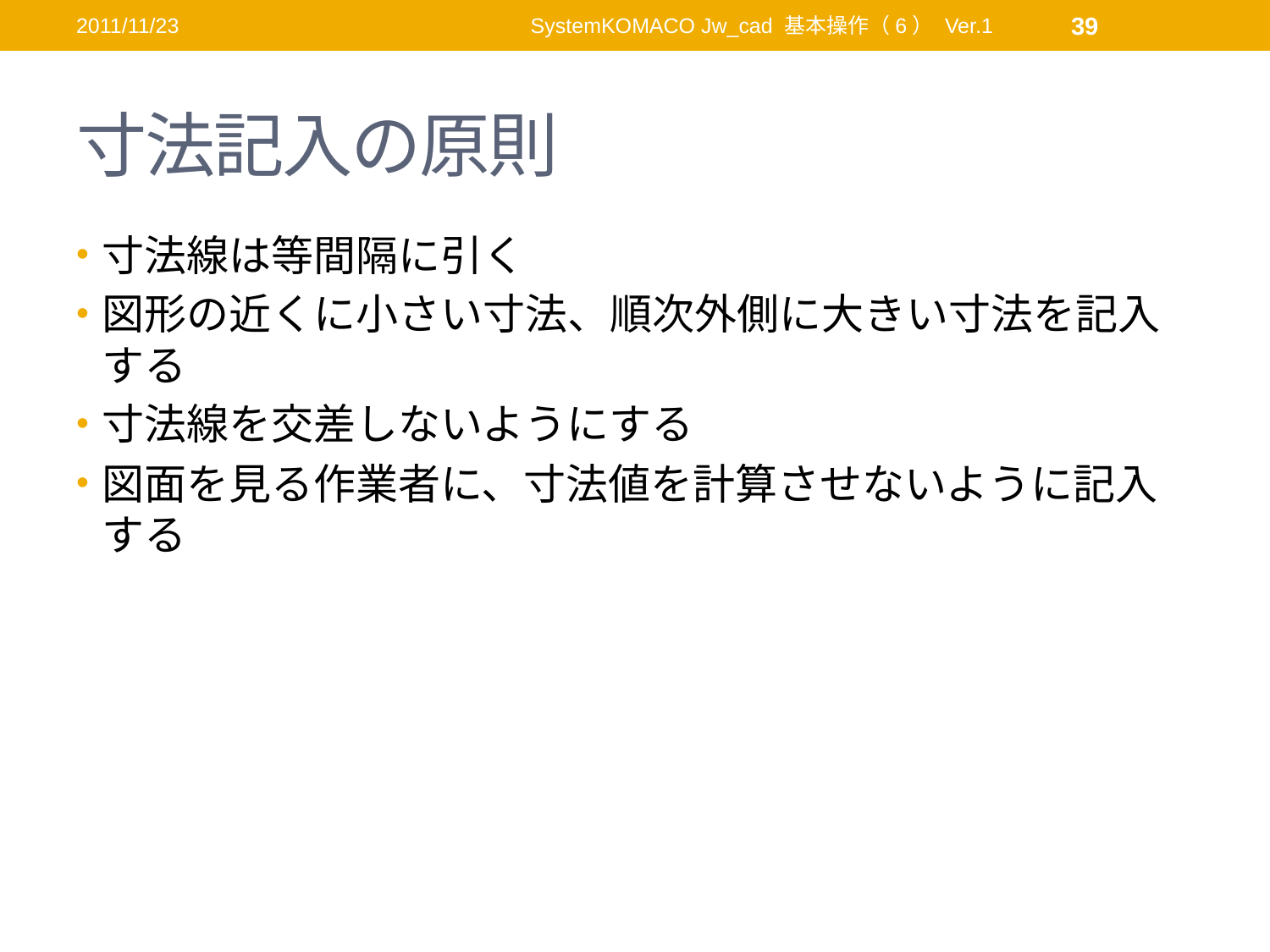

2011/11/23
SystemKOMACO Jw_cad 基本操作（6） Ver.1
39
# 寸法記入の原則
寸法線は等間隔に引く
図形の近くに小さい寸法、順次外側に大きい寸法を記入する
寸法線を交差しないようにする
図面を見る作業者に、寸法値を計算させないように記入する